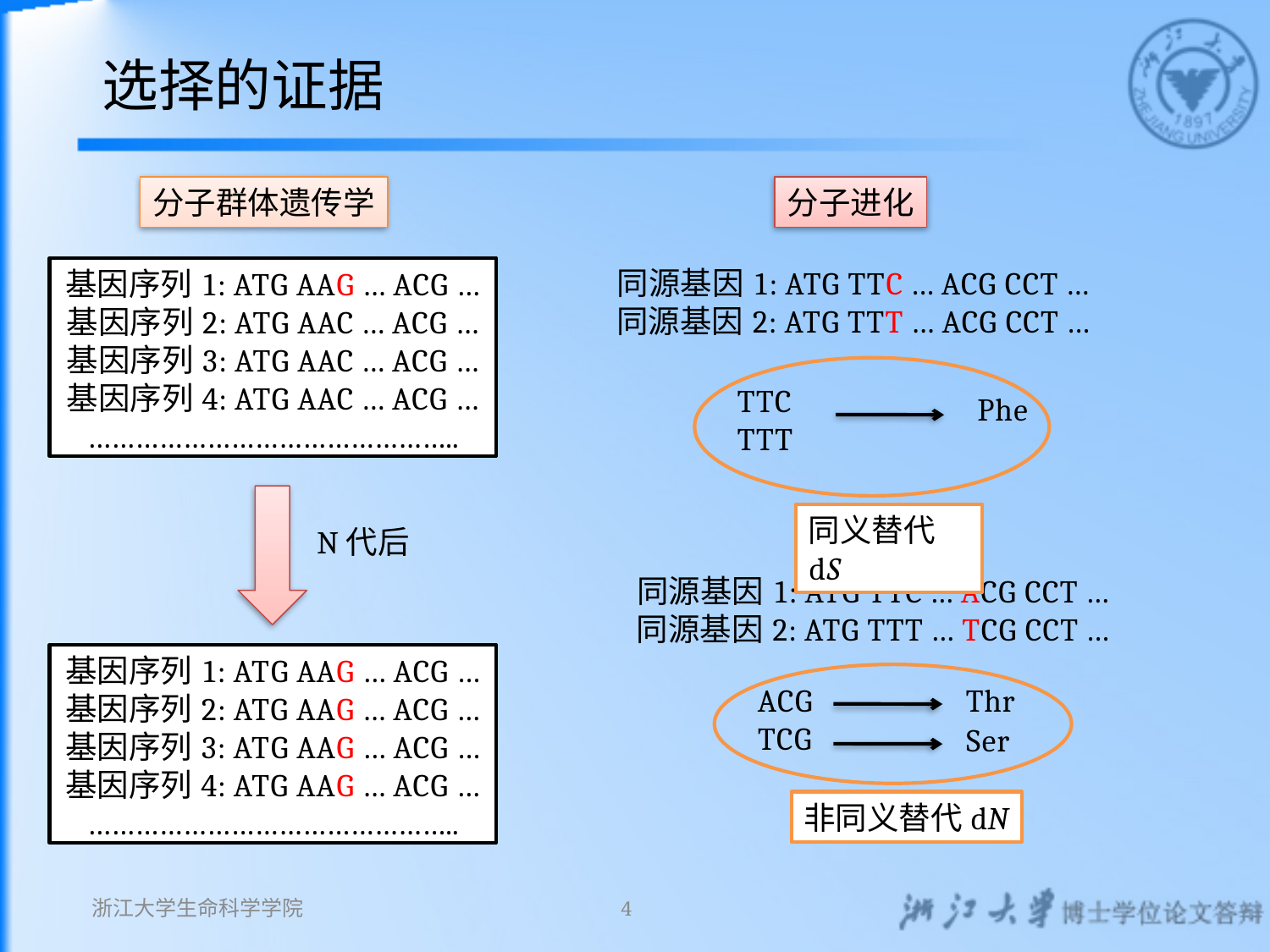

# 选择的证据
分子群体遗传学
分子进化
同源基因1: ATG TTC … ACG CCT …
同源基因2: ATG TTT … ACG CCT …
基因序列1: ATG AAG … ACG …
基因序列2: ATG AAC … ACG …
基因序列3: ATG AAC … ACG …
基因序列4: ATG AAC … ACG …
………………………………………..

TTC
TTT
Phe

同义替代dS
N代后
同源基因1: ATG TTC … ACG CCT …
同源基因2: ATG TTT … TCG CCT …
基因序列1: ATG AAG … ACG …
基因序列2: ATG AAG … ACG …
基因序列3: ATG AAG … ACG …
基因序列4: ATG AAG … ACG …
………………………………………..

ACG
TCG
Thr
Ser
非同义替代dN
浙江大学生命科学学院
4